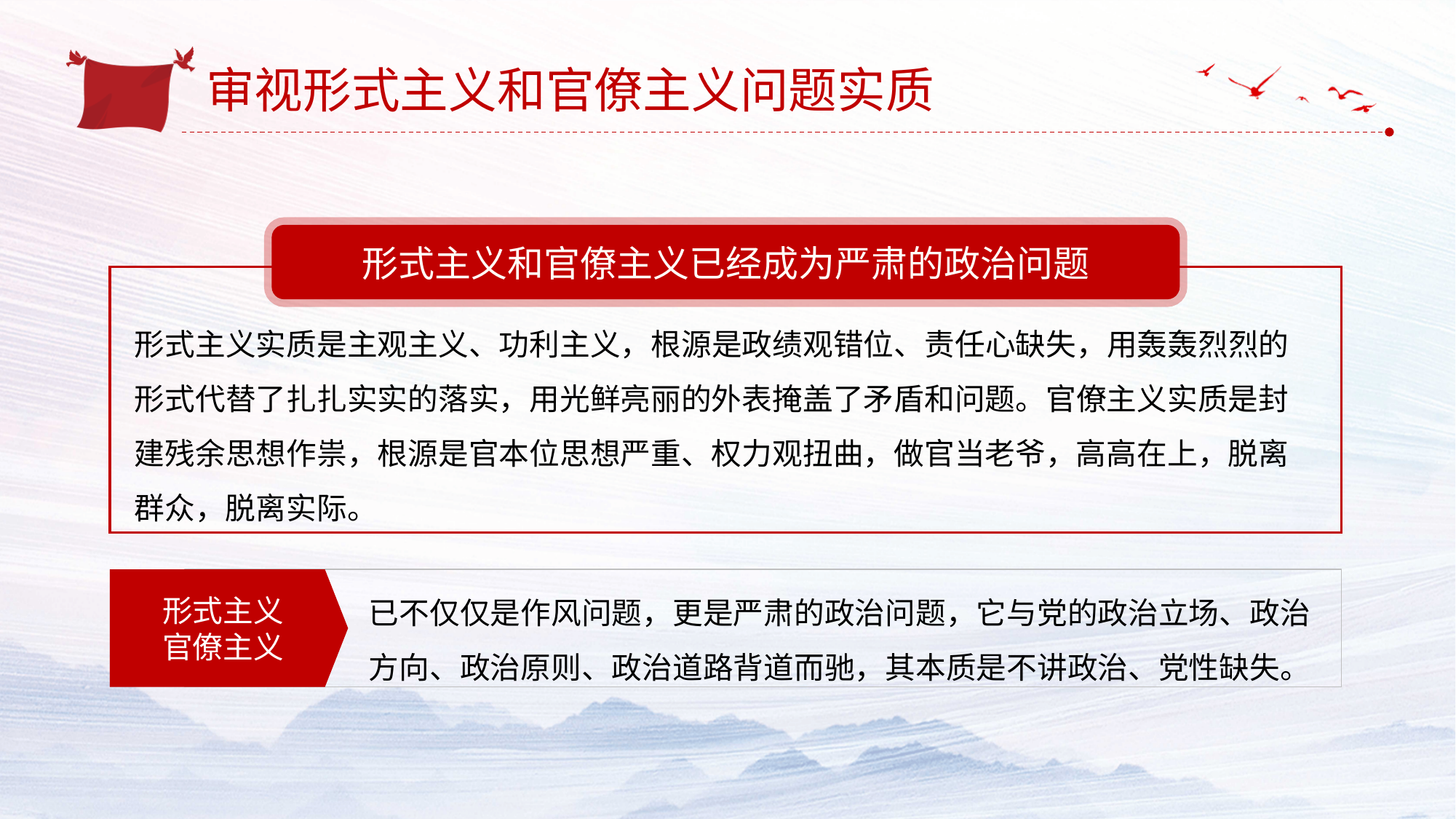

审视形式主义和官僚主义问题实质
形式主义和官僚主义已经成为严肃的政治问题

形式主义实质是主观主义、功利主义，根源是政绩观错位、责任心缺失，用轰轰烈烈的形式代替了扎扎实实的落实，用光鲜亮丽的外表掩盖了矛盾和问题。官僚主义实质是封建残余思想作祟，根源是官本位思想严重、权力观扭曲，做官当老爷，高高在上，脱离群众，脱离实际。

已不仅仅是作风问题，更是严肃的政治问题，它与党的政治立场、政治方向、政治原则、政治道路背道而驰，其本质是不讲政治、党性缺失。
形式主义
官僚主义